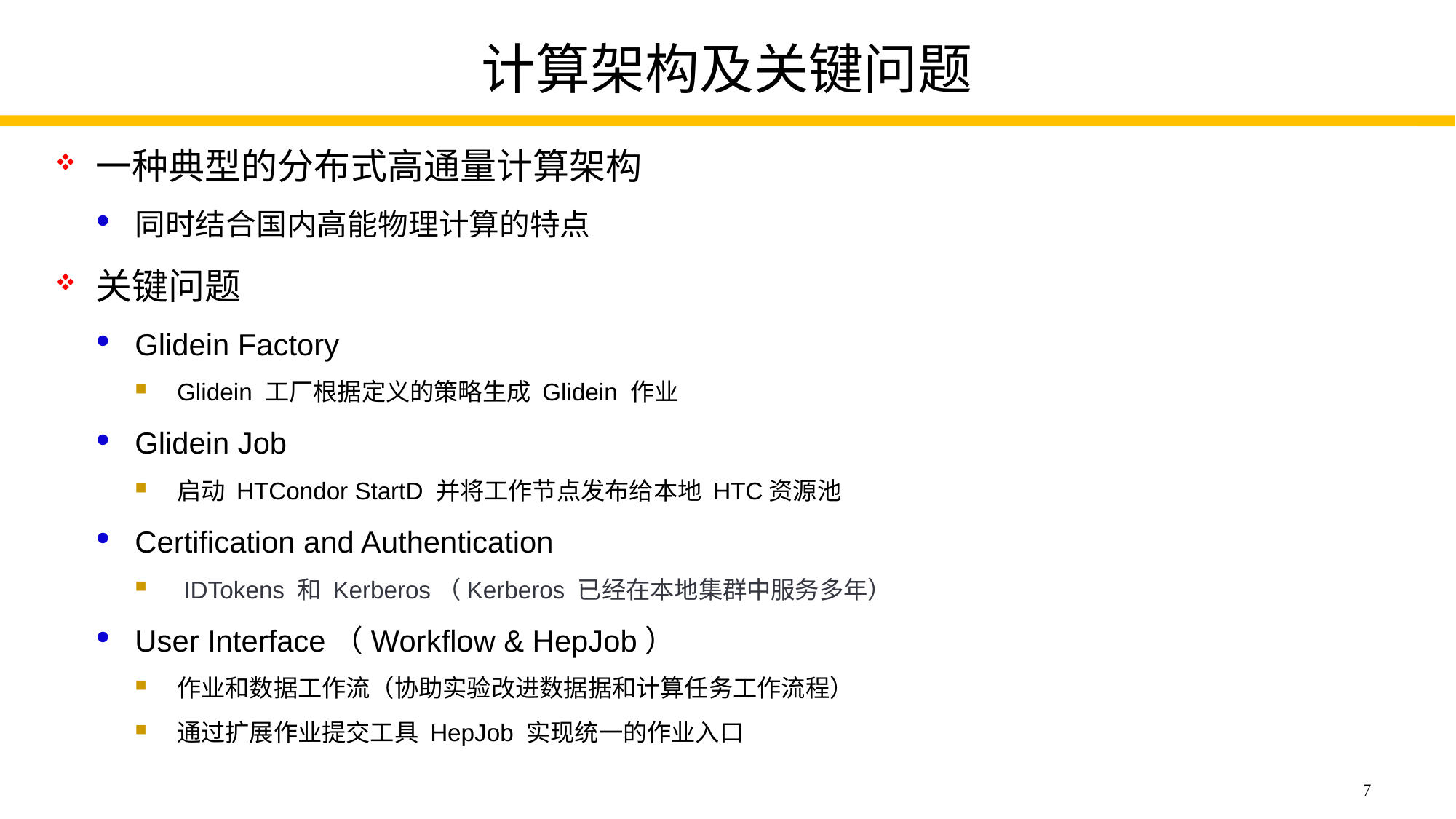

# 计算架构及关键问题
一种典型的分布式高通量计算架构
同时结合国内高能物理计算的特点
关键问题
Glidein Factory
Glidein 工厂根据定义的策略生成 Glidein 作业
Glidein Job
启动 HTCondor StartD 并将工作节点发布给本地 HTC资源池
Certification and Authentication
 IDTokens 和 Kerberos（Kerberos 已经在本地集群中服务多年）
User Interface（Workflow & HepJob）
作业和数据工作流（协助实验改进数据据和计算任务工作流程）
通过扩展作业提交工具 HepJob 实现统一的作业入口
7